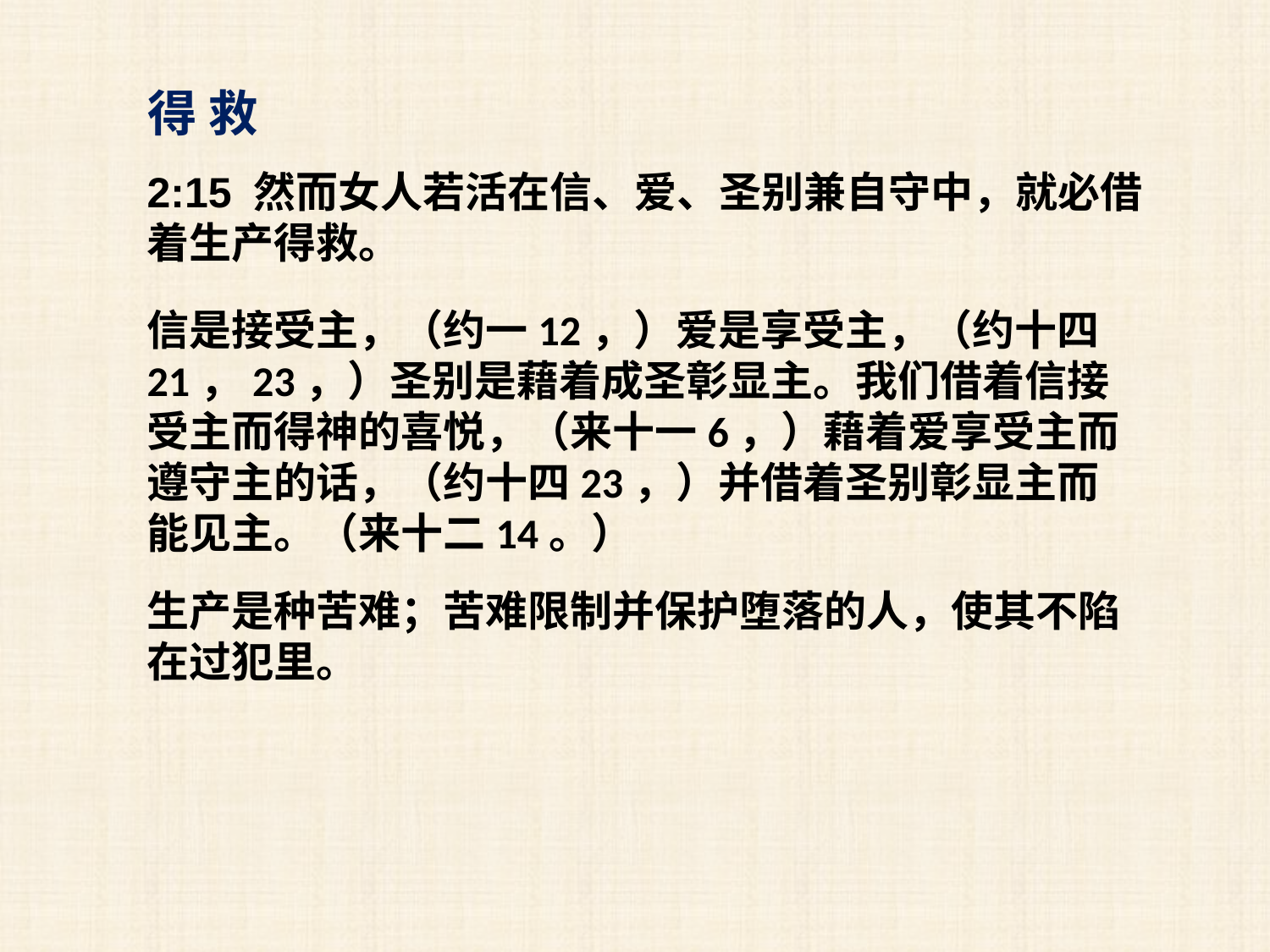

得 救
2:15 然而女人若活在信、爱、圣别兼自守中，就必借着生产得救。
信是接受主，（约一12，）爱是享受主，（约十四21，23，）圣别是藉着成圣彰显主。我们借着信接受主而得神的喜悦，（来十一6，）藉着爱享受主而遵守主的话，（约十四23，）并借着圣别彰显主而能见主。（来十二14。）
生产是种苦难；苦难限制并保护堕落的人，使其不陷在过犯里。